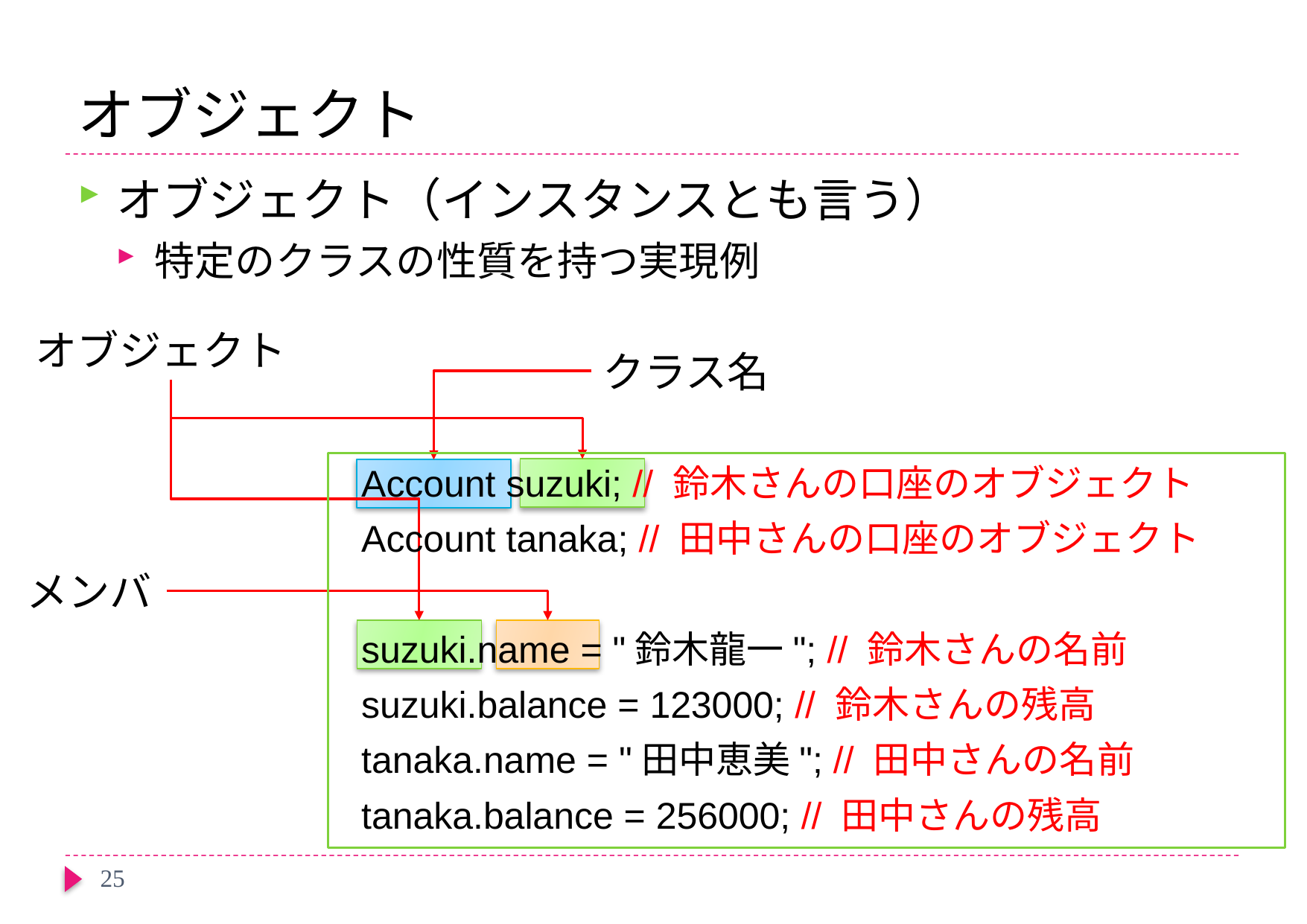

# オブジェクト
オブジェクト（インスタンスとも言う）
特定のクラスの性質を持つ実現例

オブジェクト
クラス名
  Account suzuki; // 鈴木さんの口座のオブジェクト
  Account tanaka; // 田中さんの口座のオブジェクト

  suzuki.name = "鈴木龍一"; // 鈴木さんの名前
  suzuki.balance = 123000; // 鈴木さんの残高
  tanaka.name = "田中恵美"; // 田中さんの名前
  tanaka.balance = 256000; // 田中さんの残高

メンバ

25